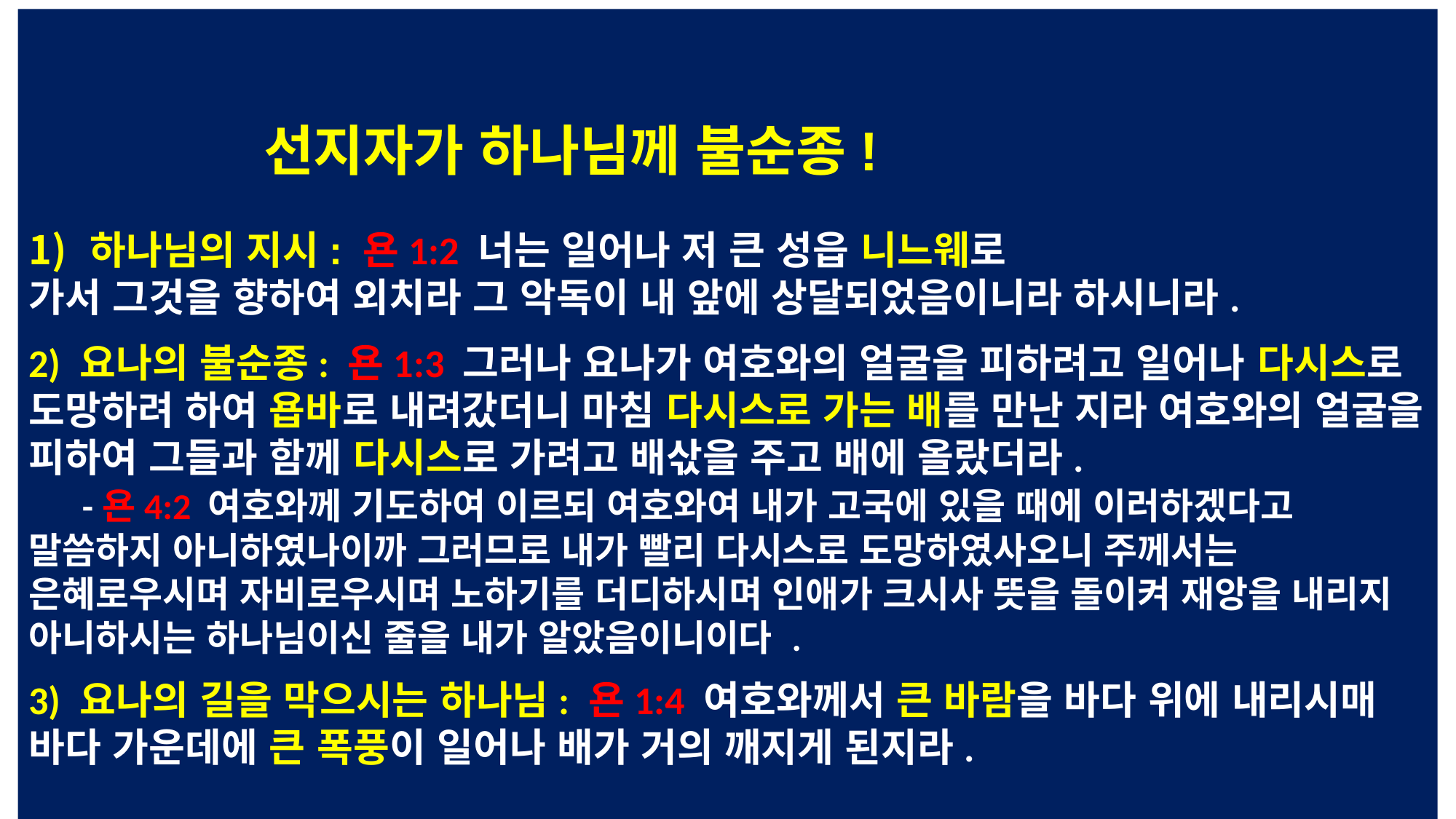

선지자가 하나님께 불순종!

하나님의 지시: 욘1:2 너는 일어나 저 큰 성읍 니느웨로
가서 그것을 향하여 외치라 그 악독이 내 앞에 상달되었음이니라 하시니라.

2) 요나의 불순종: 욘1:3 그러나 요나가 여호와의 얼굴을 피하려고 일어나 다시스로 도망하려 하여 욥바로 내려갔더니 마침 다시스로 가는 배를 만난 지라 여호와의 얼굴을 피하여 그들과 함께 다시스로 가려고 배삯을 주고 배에 올랐더라.
      -욘4:2 여호와께 기도하여 이르되 여호와여 내가 고국에 있을 때에 이러하겠다고 말씀하지 아니하였나이까 그러므로 내가 빨리 다시스로 도망하였사오니 주께서는 은혜로우시며 자비로우시며 노하기를 더디하시며 인애가 크시사 뜻을 돌이켜 재앙을 내리지 아니하시는 하나님이신 줄을 내가 알았음이니이다 .

3) 요나의 길을 막으시는 하나님: 욘1:4 여호와께서 큰 바람을 바다 위에 내리시매 바다 가운데에 큰 폭풍이 일어나 배가 거의 깨지게 된지라.